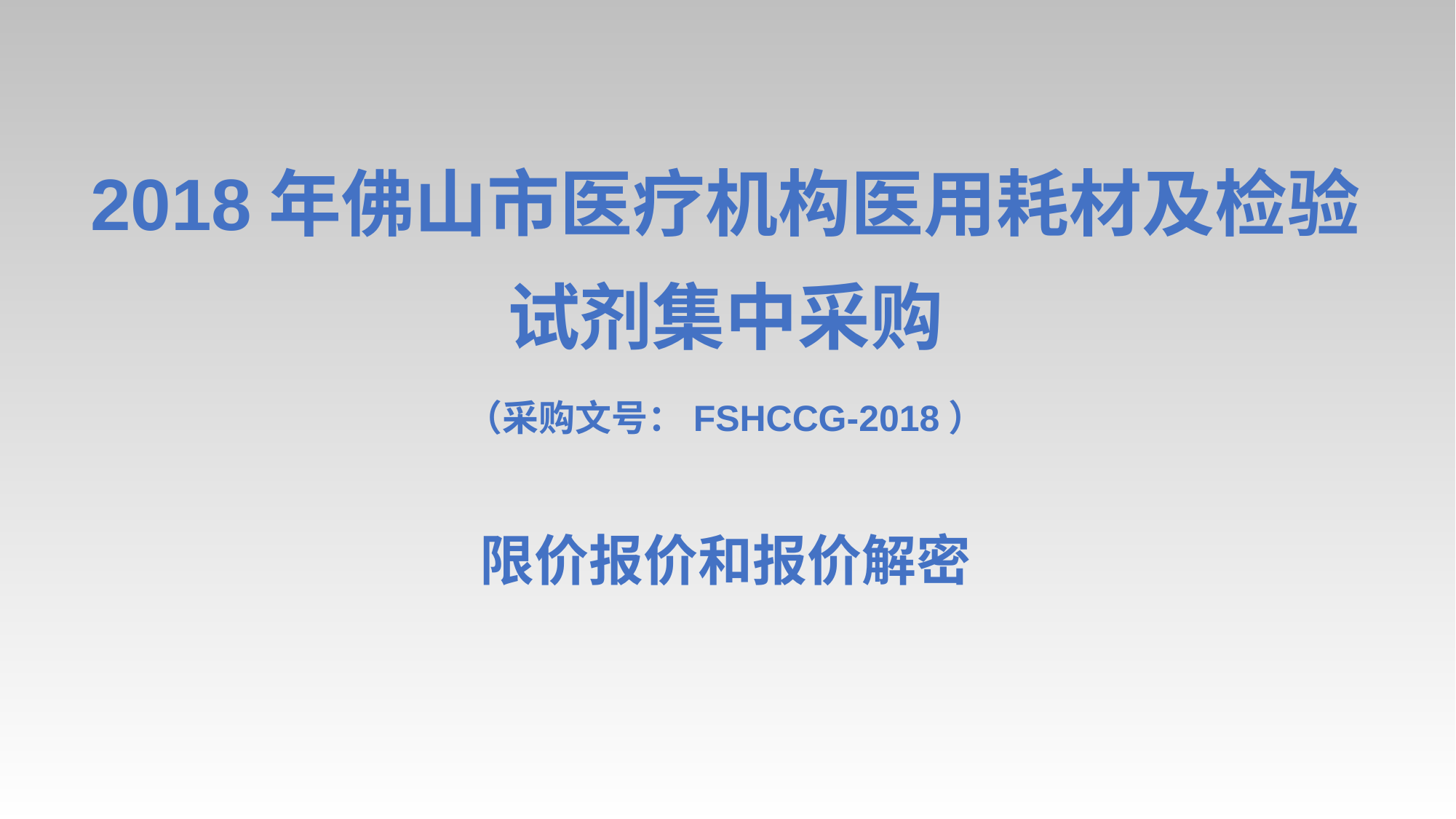

2018年佛山市医疗机构医用耗材及检验试剂集中采购
（采购文号：FSHCCG-2018）

限价报价和报价解密